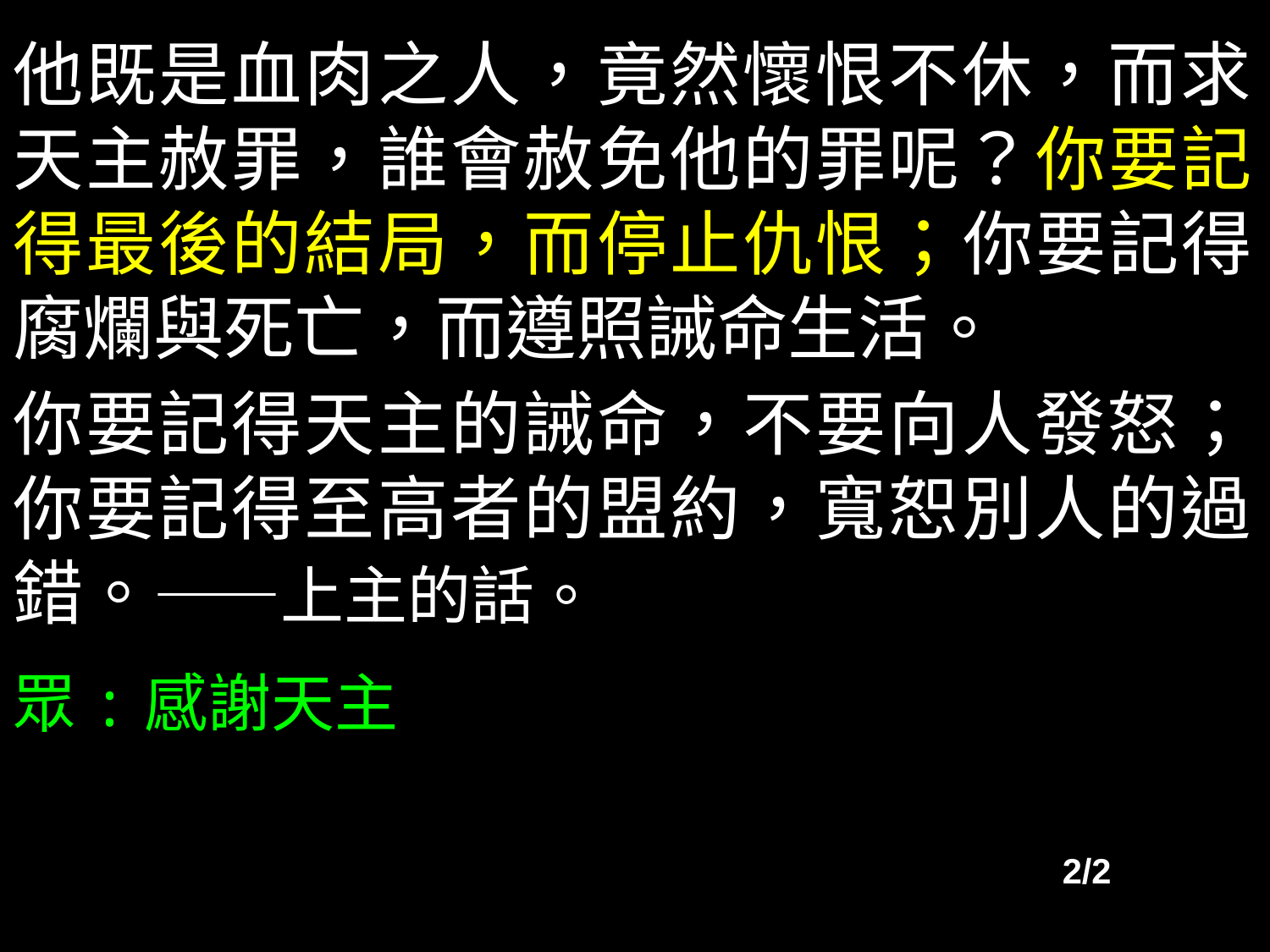

他既是血肉之人，竟然懷恨不休，而求天主赦罪，誰會赦免他的罪呢？你要記得最後的結局，而停止仇恨；你要記得腐爛與死亡，而遵照誡命生活。
你要記得天主的誡命，不要向人發怒；你要記得至高者的盟約，寬恕別人的過錯。——上主的話。
眾:感謝天主
2/2